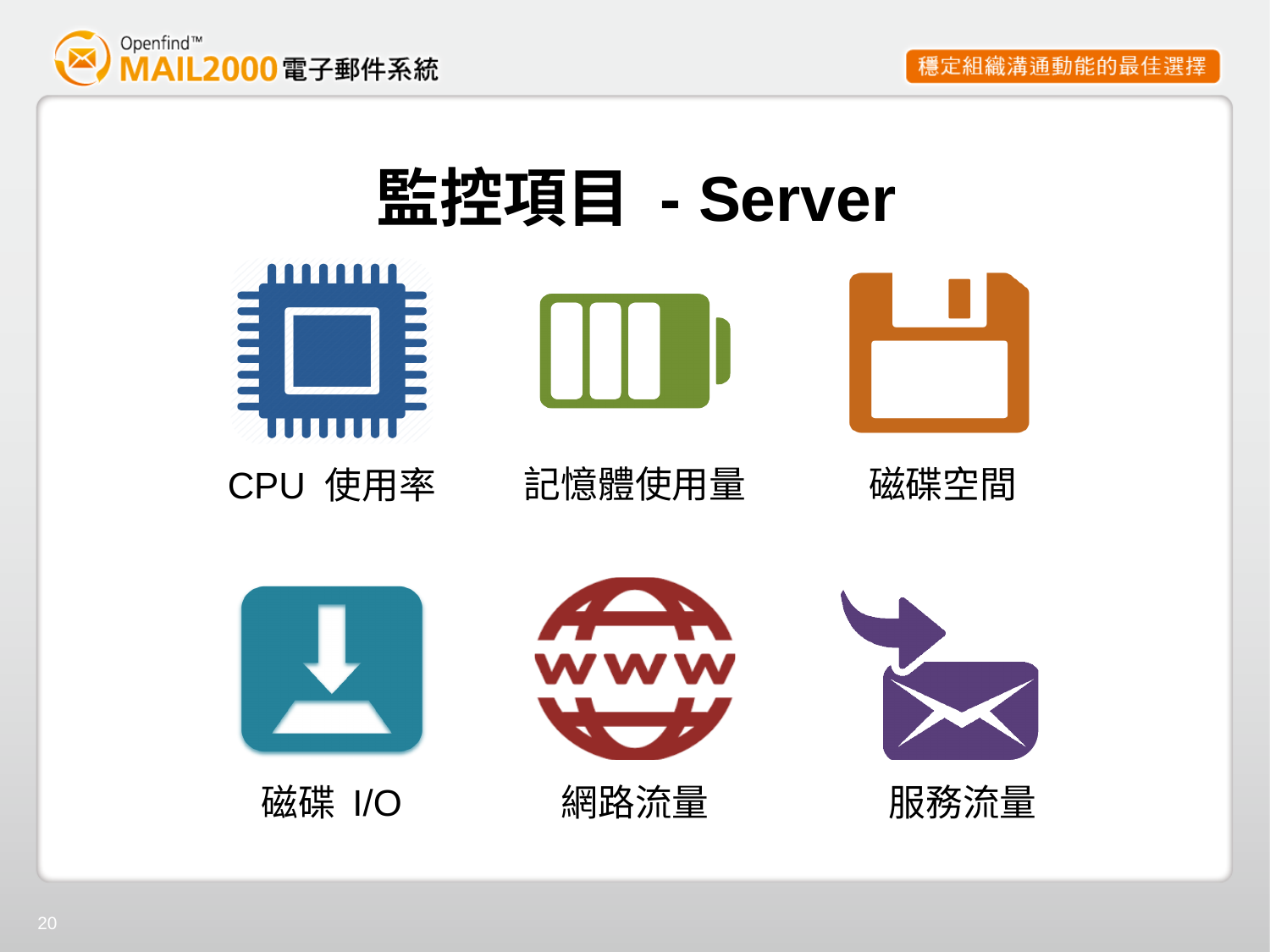

# 監控項目 - Server
CPU 使用率
記憶體使用量
磁碟空間
磁碟 I/O
網路流量
服務流量
20